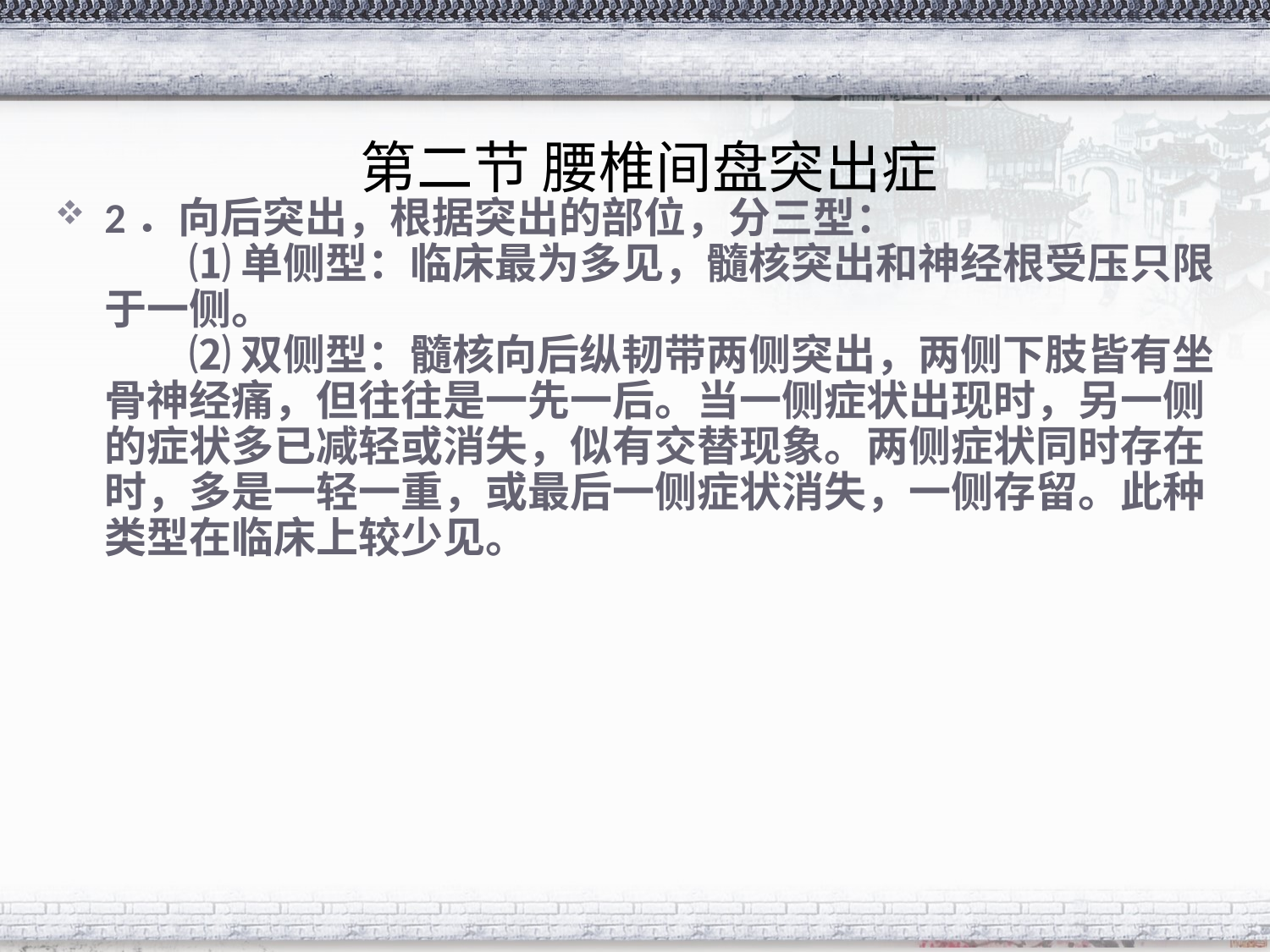

第二节 腰椎间盘突出症
2．向后突出，根据突出的部位，分三型：
　　⑴ 单侧型：临床最为多见，髓核突出和神经根受压只限于一侧。
　　⑵ 双侧型：髓核向后纵韧带两侧突出，两侧下肢皆有坐骨神经痛，但往往是一先一后。当一侧症状出现时，另一侧的症状多已减轻或消失，似有交替现象。两侧症状同时存在时，多是一轻一重，或最后一侧症状消失，一侧存留。此种类型在临床上较少见。